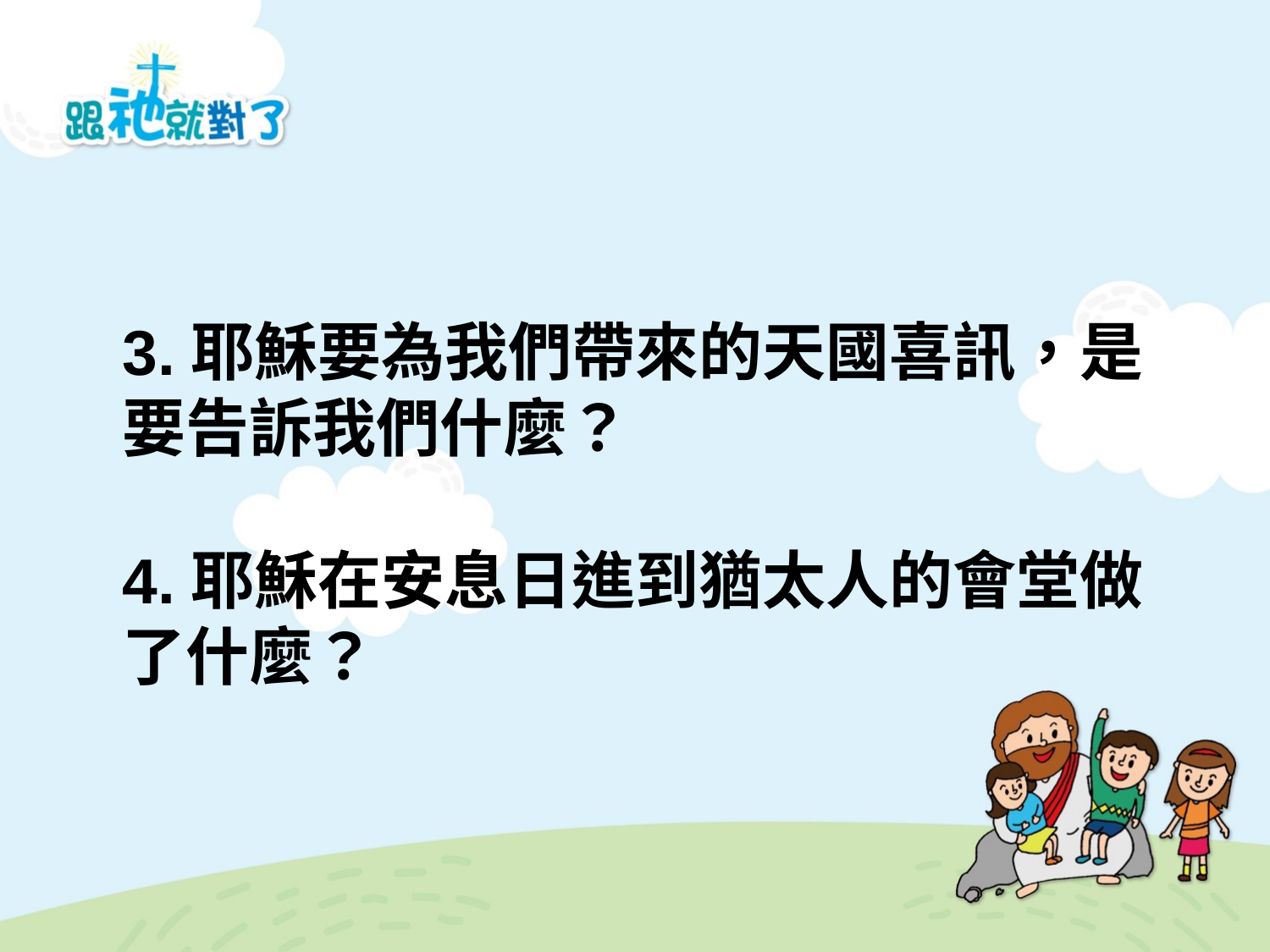

3.耶穌要為我們帶來的天國喜訊，是要告訴我們什麼？

4.耶穌在安息日進到猶太人的會堂做了什麼？